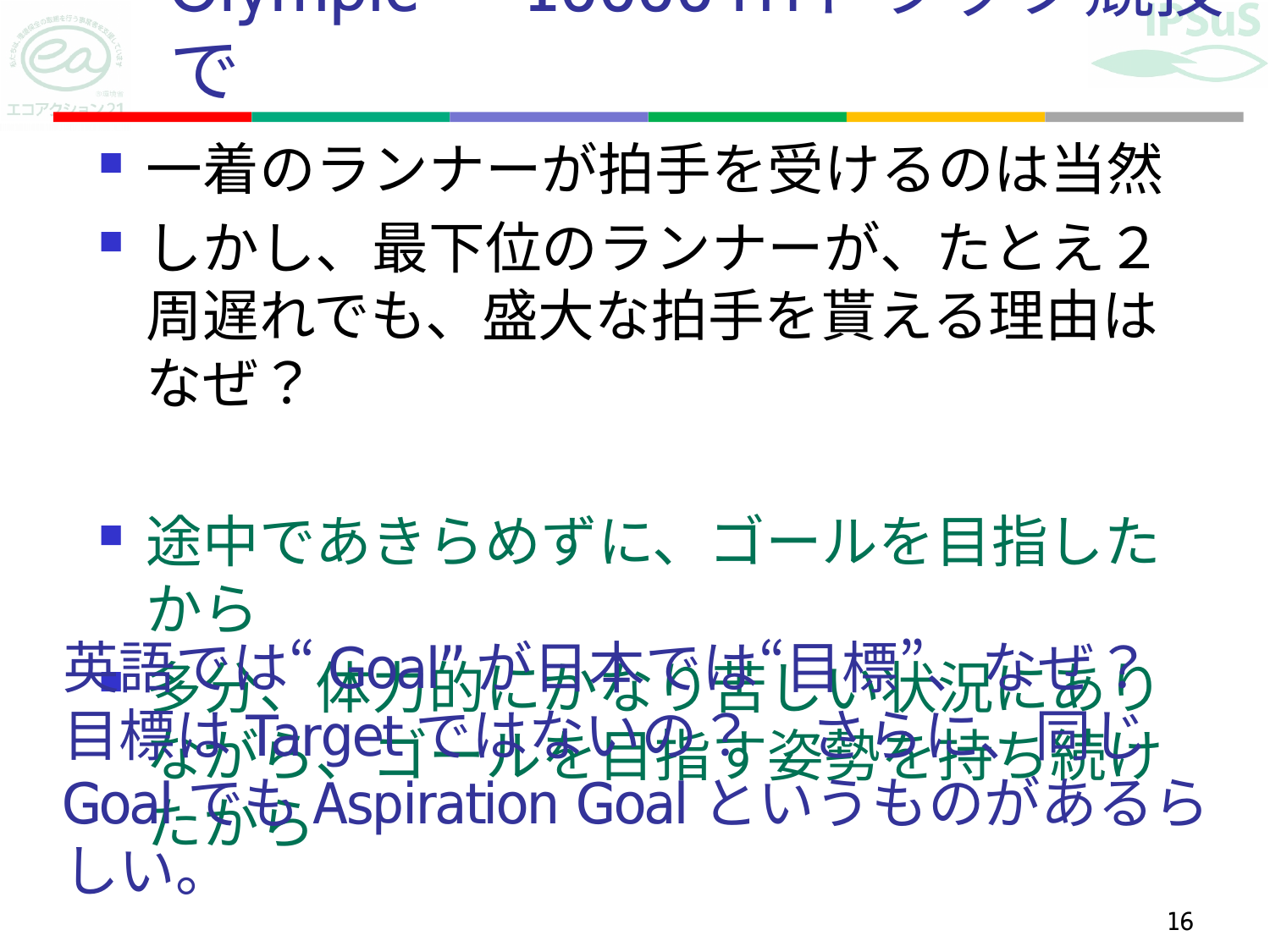

# Olympic　10000ｍトラック競技で

一着のランナーが拍手を受けるのは当然
しかし、最下位のランナーが、たとえ２周遅れでも、盛大な拍手を貰える理由はなぜ？

途中であきらめずに、ゴールを目指したから
多分、体力的にかなり苦しい状況にありながら、ゴールを目指す姿勢を持ち続けたから
英語では“Goal”が日本では“目標”、なぜ？
目標はTargetではないの？　さらに、同じGoalでもAspiration Goalというものがあるらしい。
16